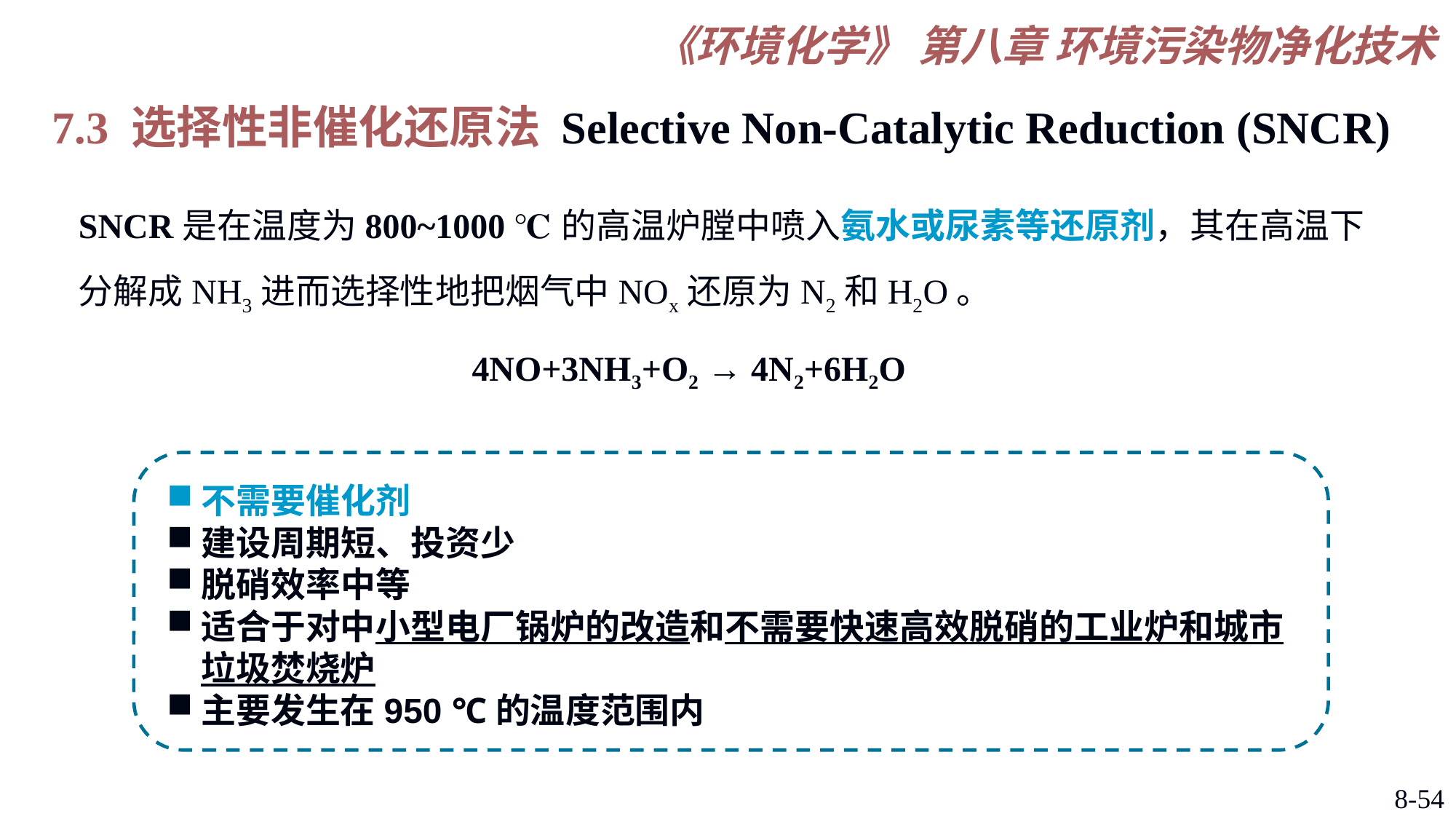

7.3 选择性非催化还原法 Selective Non-Catalytic Reduction (SNCR)
SNCR是在温度为800~1000 ℃的高温炉膛中喷入氨水或尿素等还原剂，其在高温下分解成NH3进而选择性地把烟气中NOx还原为N2和H2O。

4NO+3NH3+O2 → 4N2+6H2O

不需要催化剂
建设周期短、投资少
脱硝效率中等
适合于对中小型电厂锅炉的改造和不需要快速高效脱硝的工业炉和城市垃圾焚烧炉
主要发生在950 ℃的温度范围内
8-54